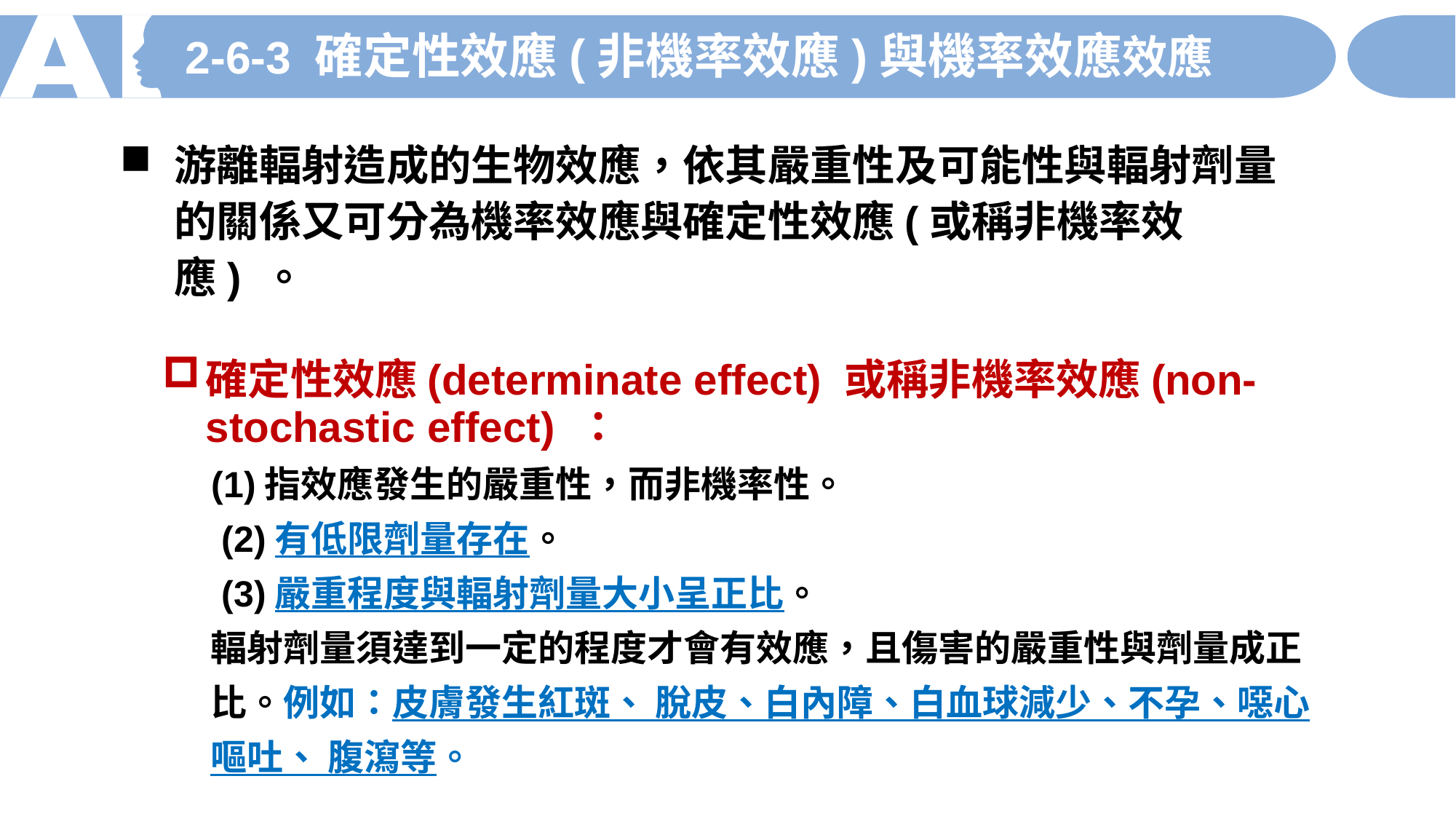

2-6-3 確定性效應(非機率效應)與機率效應效應
游離輻射造成的生物效應，依其嚴重性及可能性與輻射劑量的關係又可分為機率效應與確定性效應(或稱非機率效應) 。

確定性效應(determinate effect) 或稱非機率效應(non-stochastic effect) ：
         (1)指效應發生的嚴重性，而非機率性。
          (2)有低限劑量存在。
          (3)嚴重程度與輻射劑量大小呈正比。
          輻射劑量須達到一定的程度才會有效應，且傷害的嚴重性與劑量成正
          比。例如：皮膚發生紅斑、 脫皮、白內障、白血球減少、不孕、噁心
          嘔吐、 腹瀉等。